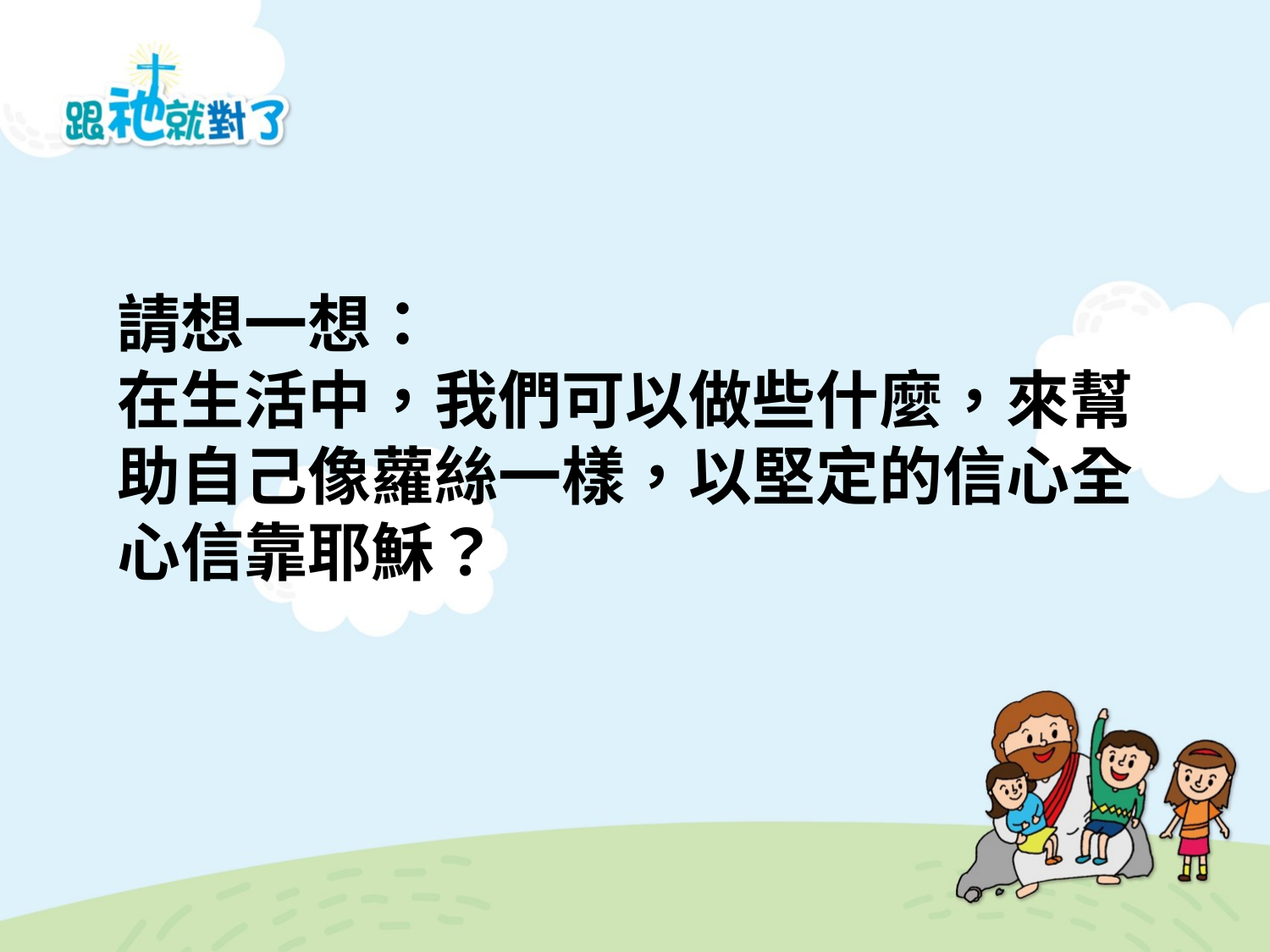

請想一想：
在生活中，我們可以做些什麼，來幫助自己像蘿絲一樣，以堅定的信心全心信靠耶穌？